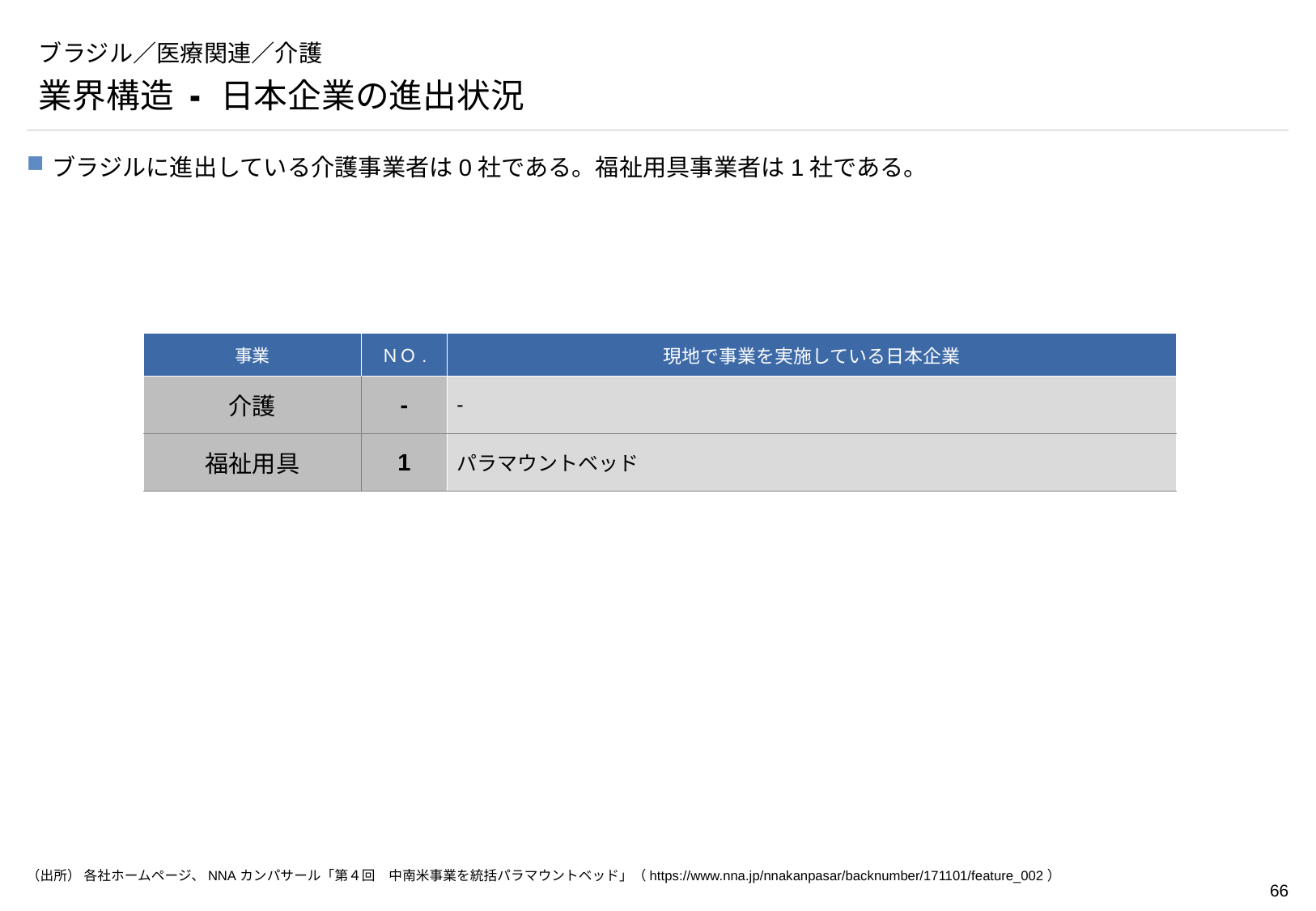

# ブラジル／医療関連／介護
業界構造 - 日本企業の進出状況
ブラジルに進出している介護事業者は0社である。福祉用具事業者は1社である。
| 事業 | ＮＯ. | 現地で事業を実施している日本企業 |
| --- | --- | --- |
| 介護 | - | ‐ |
| 福祉用具 | 1 | パラマウントベッド |
（出所） 各社ホームページ、NNAカンパサール「第４回　中南米事業を統括パラマウントベッド」（https://www.nna.jp/nnakanpasar/backnumber/171101/feature_002）